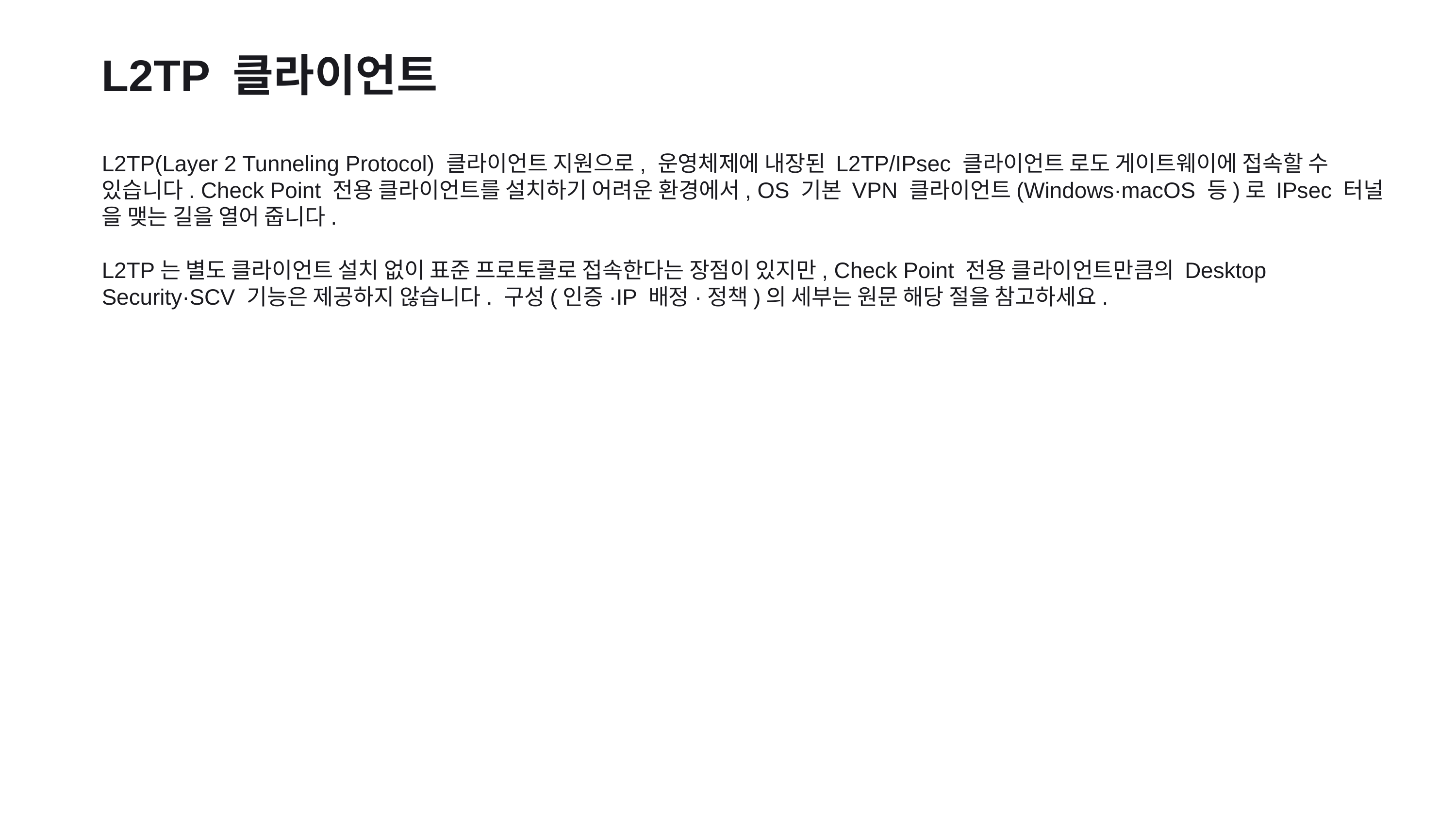

L2TP 클라이언트
L2TP(Layer 2 Tunneling Protocol) 클라이언트 지원으로, 운영체제에 내장된 L2TP/IPsec 클라이언트 로도 게이트웨이에 접속할 수 있습니다. Check Point 전용 클라이언트를 설치하기 어려운 환경에서, OS 기본 VPN 클라이언트(Windows·macOS 등)로 IPsec 터널 을 맺는 길을 열어 줍니다.

L2TP는 별도 클라이언트 설치 없이 표준 프로토콜로 접속한다는 장점이 있지만, Check Point 전용 클라이언트만큼의 Desktop Security·SCV 기능은 제공하지 않습니다. 구성(인증·IP 배정·정책)의 세부는 원문 해당 절을 참고하세요.